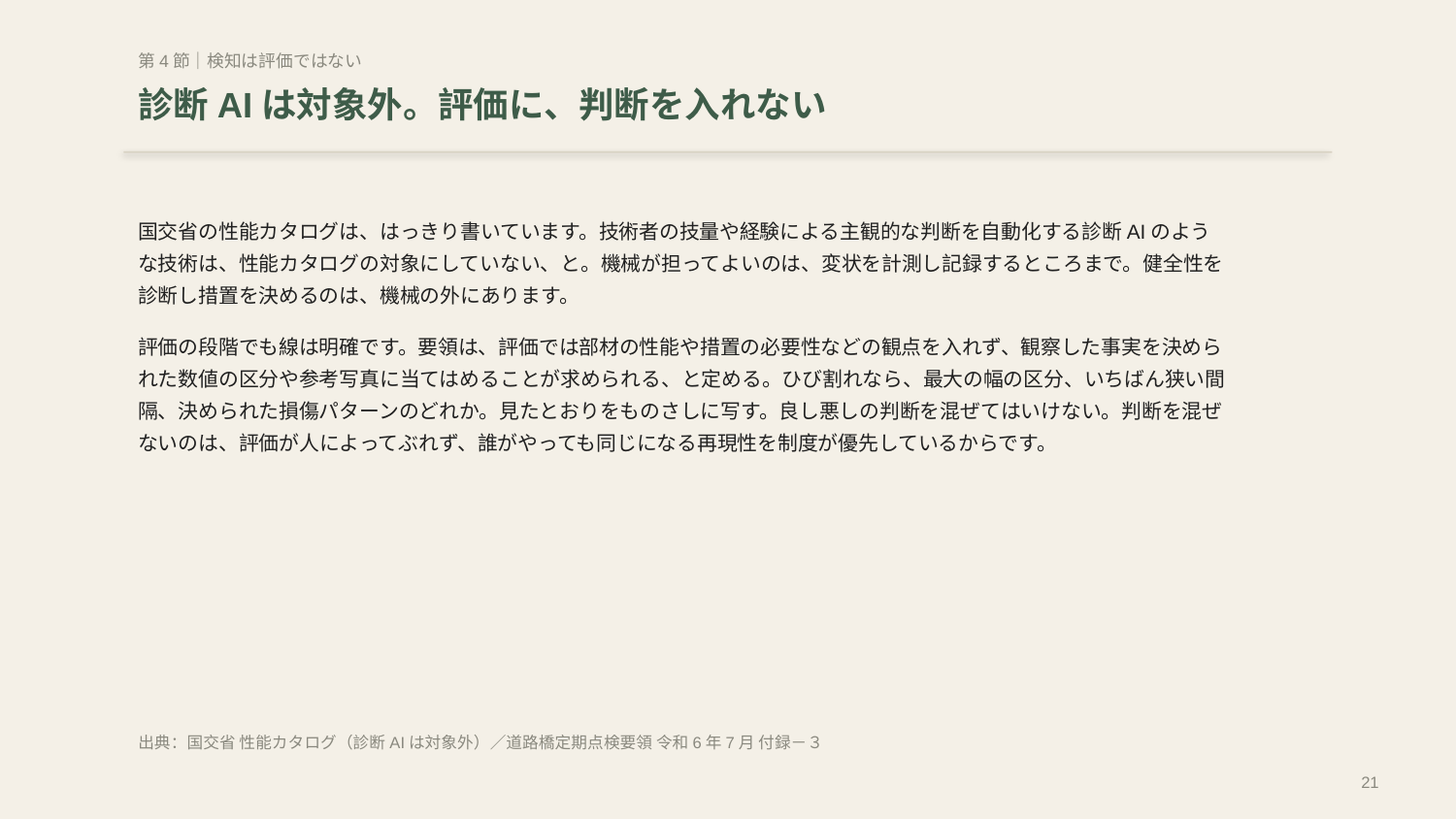

第4節｜検知は評価ではない
診断AIは対象外。評価に、判断を入れない

国交省の性能カタログは、はっきり書いています。技術者の技量や経験による主観的な判断を自動化する診断AIのような技術は、性能カタログの対象にしていない、と。機械が担ってよいのは、変状を計測し記録するところまで。健全性を診断し措置を決めるのは、機械の外にあります。
評価の段階でも線は明確です。要領は、評価では部材の性能や措置の必要性などの観点を入れず、観察した事実を決められた数値の区分や参考写真に当てはめることが求められる、と定める。ひび割れなら、最大の幅の区分、いちばん狭い間隔、決められた損傷パターンのどれか。見たとおりをものさしに写す。良し悪しの判断を混ぜてはいけない。判断を混ぜないのは、評価が人によってぶれず、誰がやっても同じになる再現性を制度が優先しているからです。
出典：国交省 性能カタログ（診断AIは対象外）／道路橋定期点検要領 令和6年7月 付録－３
21